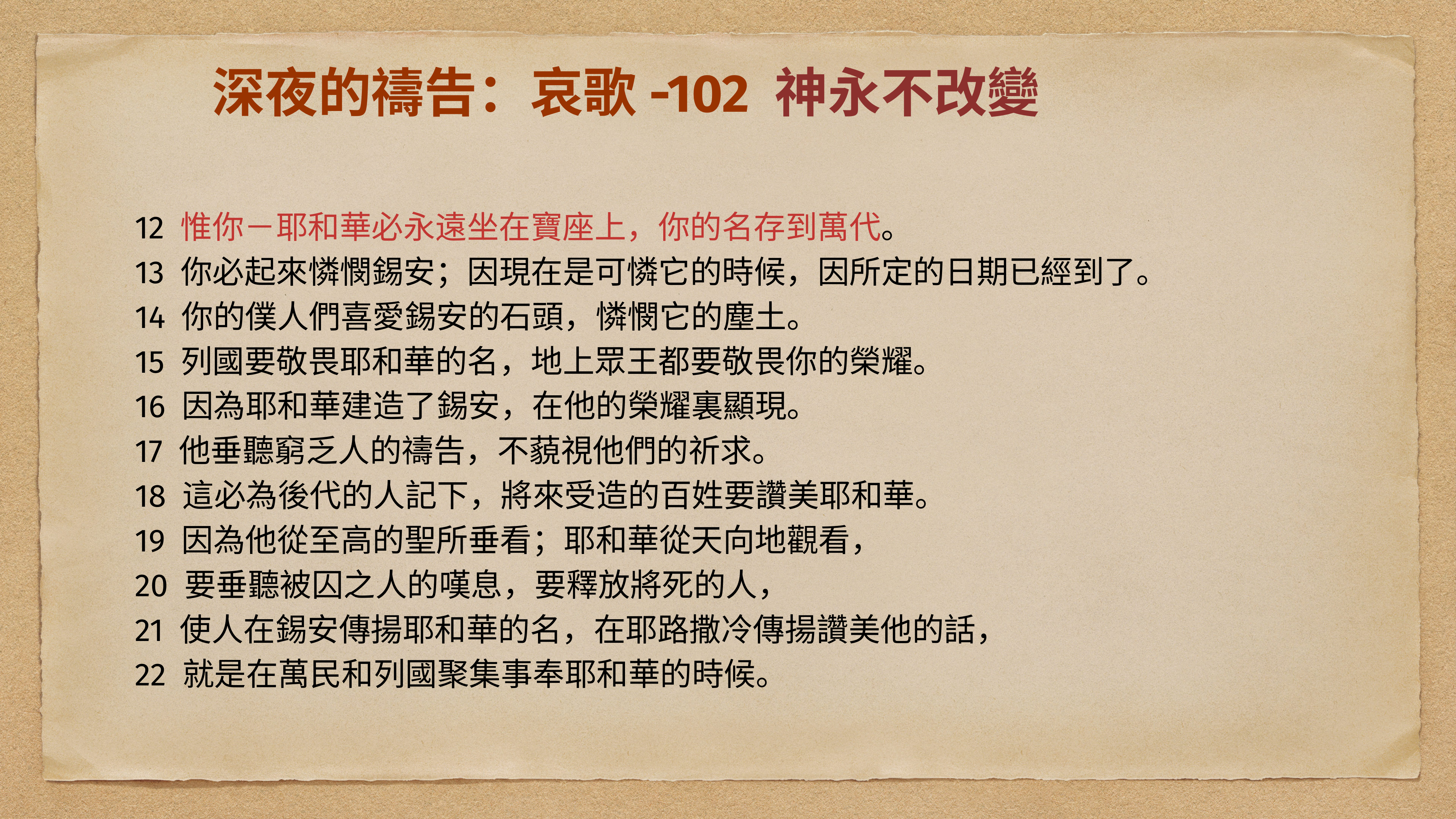

# 深夜的禱告：哀歌-102 神永不改變
12 惟你－耶和華必永遠坐在寶座上，你的名存到萬代。
13 你必起來憐憫錫安；因現在是可憐它的時候，因所定的日期已經到了。
14 你的僕人們喜愛錫安的石頭，憐憫它的塵土。
15 列國要敬畏耶和華的名，地上眾王都要敬畏你的榮耀。
16 因為耶和華建造了錫安，在他的榮耀裏顯現。
17 他垂聽窮乏人的禱告，不藐視他們的祈求。
18 這必為後代的人記下，將來受造的百姓要讚美耶和華。
19 因為他從至高的聖所垂看；耶和華從天向地觀看，
20 要垂聽被囚之人的嘆息，要釋放將死的人，
21 使人在錫安傳揚耶和華的名，在耶路撒冷傳揚讚美他的話，
22 就是在萬民和列國聚集事奉耶和華的時候。